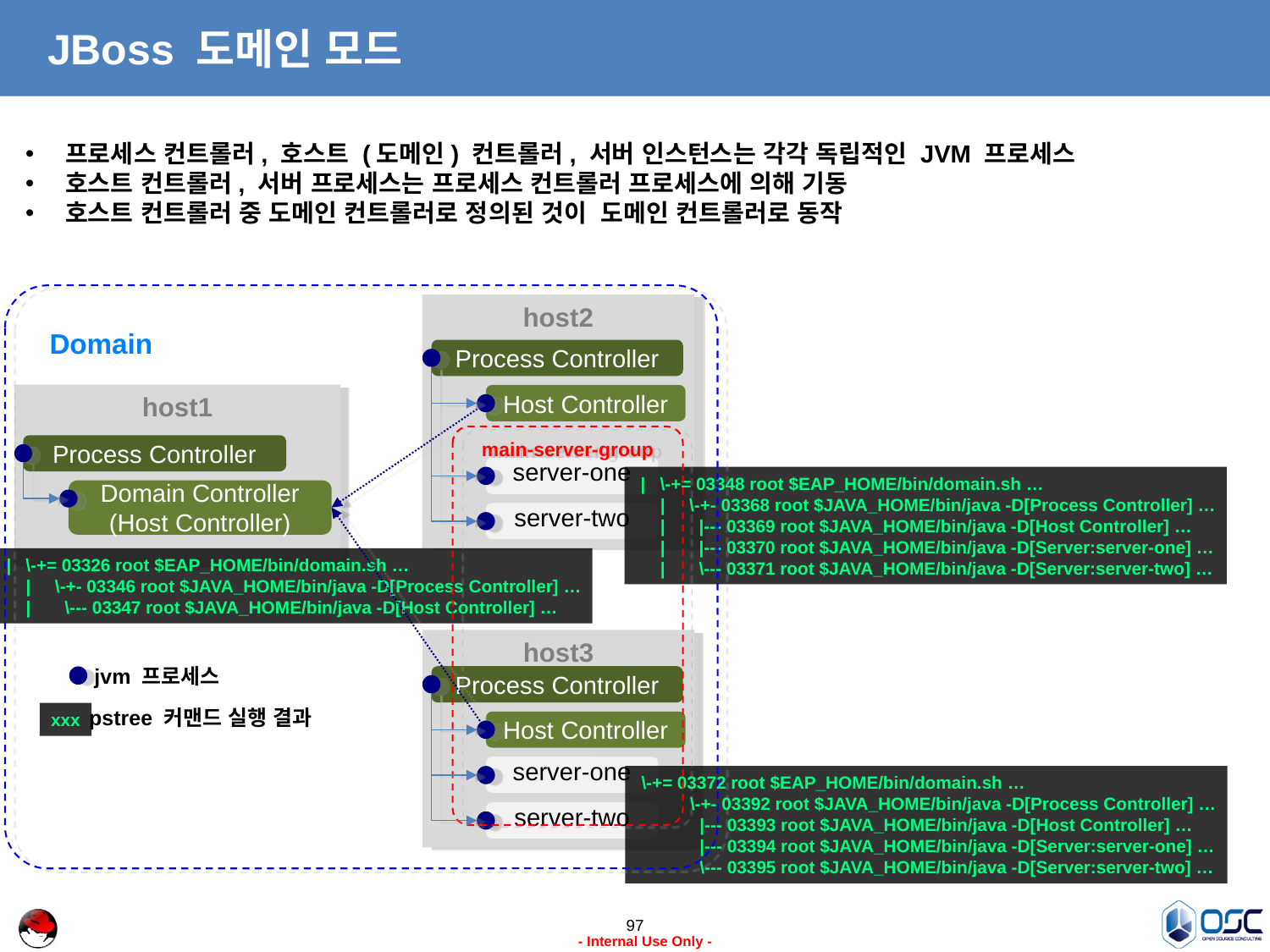

# JBoss 도메인 모드
프로세스 컨트롤러, 호스트 (도메인) 컨트롤러, 서버 인스턴스는 각각 독립적인 JVM 프로세스
호스트 컨트롤러, 서버 프로세스는 프로세스 컨트롤러 프로세스에 의해 기동
호스트 컨트롤러 중 도메인 컨트롤러로 정의된 것이  도메인 컨트롤러로 동작

host2
Domain
Process Controller

host1
Host Controller

main-server-group
Process Controller

server-one

 |   \-+= 03348 root $EAP_HOME/bin/domain.sh …
     |     \-+- 03368 root $JAVA_HOME/bin/java -D[Process Controller] …
     |       |--- 03369 root $JAVA_HOME/bin/java -D[Host Controller] …
     |       |--- 03370 root $JAVA_HOME/bin/java -D[Server:server-one] …
     |       \--- 03371 root $JAVA_HOME/bin/java -D[Server:server-two] …
Domain Controller
(Host Controller)

server-two

 |   \-+= 03326 root $EAP_HOME/bin/domain.sh …
     |     \-+- 03346 root $JAVA_HOME/bin/java -D[Process Controller] …
     |       \--- 03347 root $JAVA_HOME/bin/java -D[Host Controller] …
host3
jvm 프로세스
Process Controller

pstree 커맨드 실행 결과
xxx
Host Controller

server-one

 \-+= 03372 root $EAP_HOME/bin/domain.sh …
           \-+- 03392 root $JAVA_HOME/bin/java -D[Process Controller] …
             |--- 03393 root $JAVA_HOME/bin/java -D[Host Controller] …
             |--- 03394 root $JAVA_HOME/bin/java -D[Server:server-one] …
             \--- 03395 root $JAVA_HOME/bin/java -D[Server:server-two] …
server-two